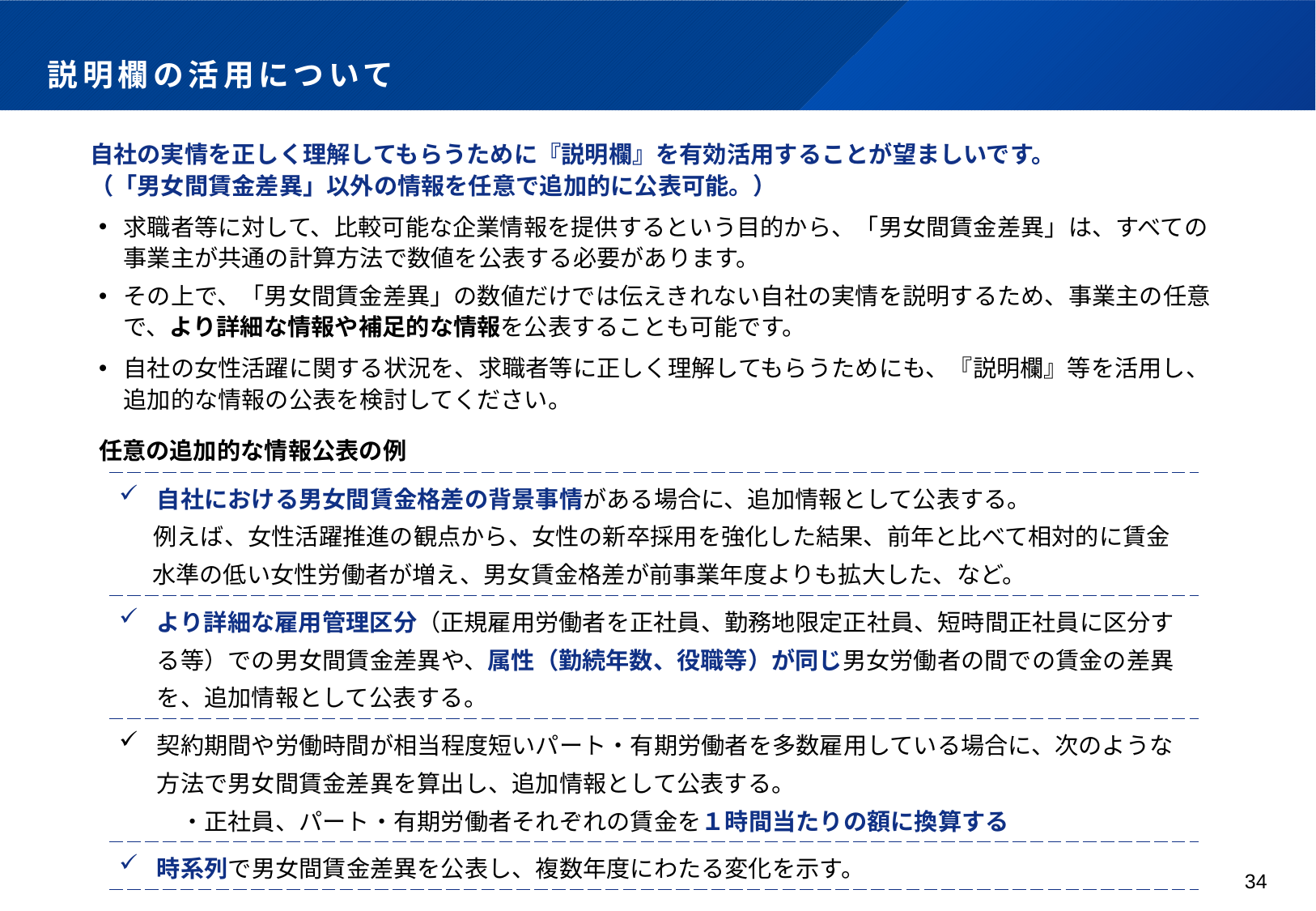

# 説明欄の活用について
自社の実情を正しく理解してもらうために『説明欄』を有効活用することが望ましいです。
（「男女間賃金差異」以外の情報を任意で追加的に公表可能。）
求職者等に対して、比較可能な企業情報を提供するという目的から、「男女間賃金差異」は、すべての事業主が共通の計算方法で数値を公表する必要があります。
その上で、「男女間賃金差異」の数値だけでは伝えきれない自社の実情を説明するため、事業主の任意で、より詳細な情報や補足的な情報を公表することも可能です。
自社の女性活躍に関する状況を、求職者等に正しく理解してもらうためにも、『説明欄』等を活用し、追加的な情報の公表を検討してください。
任意の追加的な情報公表の例
| 自社における男女間賃金格差の背景事情がある場合に、追加情報として公表する。 　 例えば、女性活躍推進の観点から、女性の新卒採用を強化した結果、前年と比べて相対的に賃金 水準の低い女性労働者が増え、男女賃金格差が前事業年度よりも拡大した、など。 |
| --- |
| より詳細な雇用管理区分（正規雇用労働者を正社員、勤務地限定正社員、短時間正社員に区分する等）での男女間賃金差異や、属性（勤続年数、役職等）が同じ男女労働者の間での賃金の差異を、追加情報として公表する。 |
| 契約期間や労働時間が相当程度短いパート・有期労働者を多数雇用している場合に、次のような方法で男女間賃金差異を算出し、追加情報として公表する。 　・正社員、パート・有期労働者それぞれの賃金を１時間当たりの額に換算する |
| 時系列で男女間賃金差異を公表し、複数年度にわたる変化を示す。 |
34